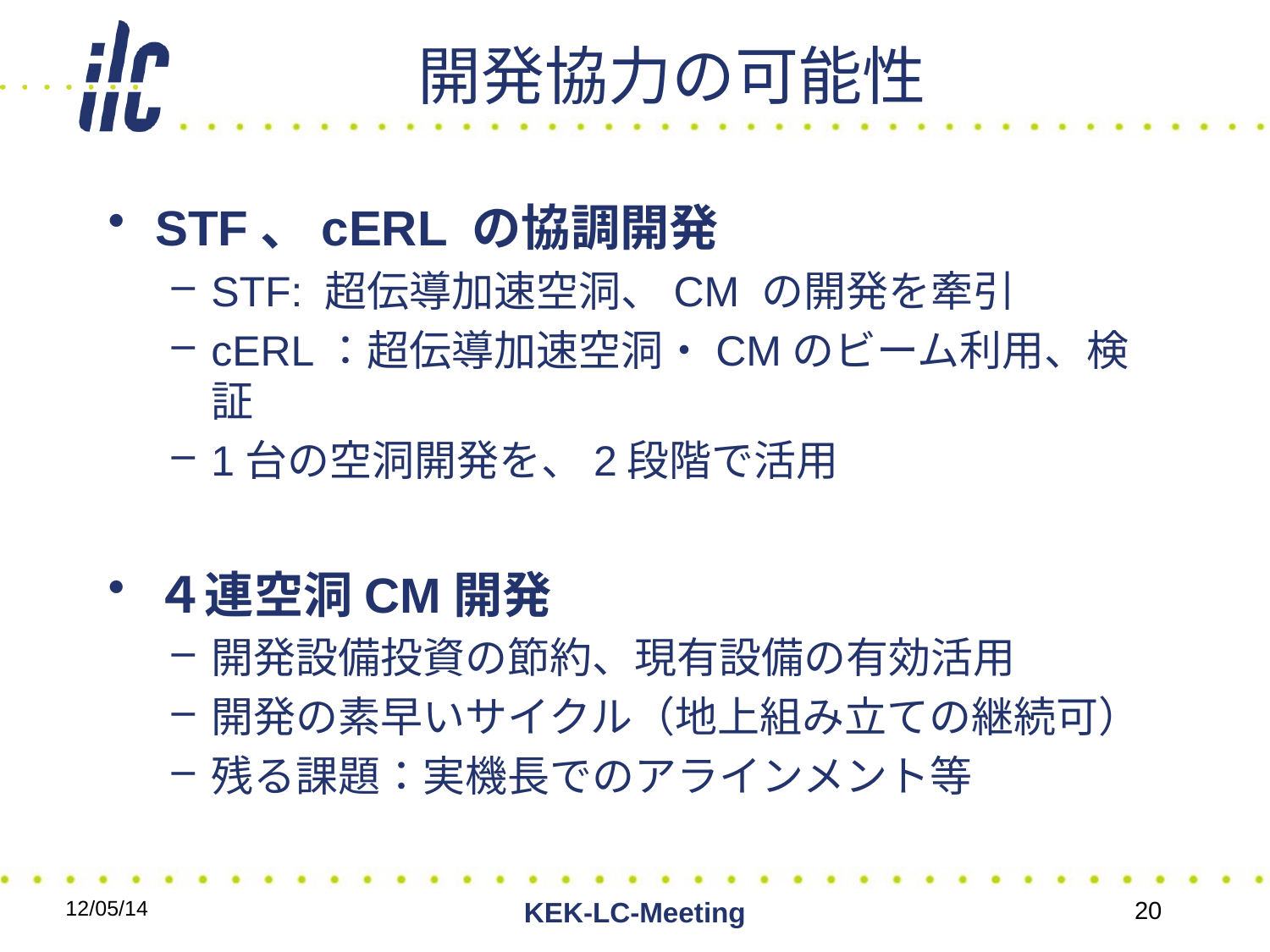

# 開発協力の可能性
STF、cERL の協調開発
STF: 超伝導加速空洞、CM の開発を牽引
cERL：超伝導加速空洞・CMのビーム利用、検証
1台の空洞開発を、2段階で活用

４連空洞CM開発
開発設備投資の節約、現有設備の有効活用
開発の素早いサイクル（地上組み立ての継続可）
残る課題：実機長でのアラインメント等

12/05/14
KEK-LC-Meeting
20